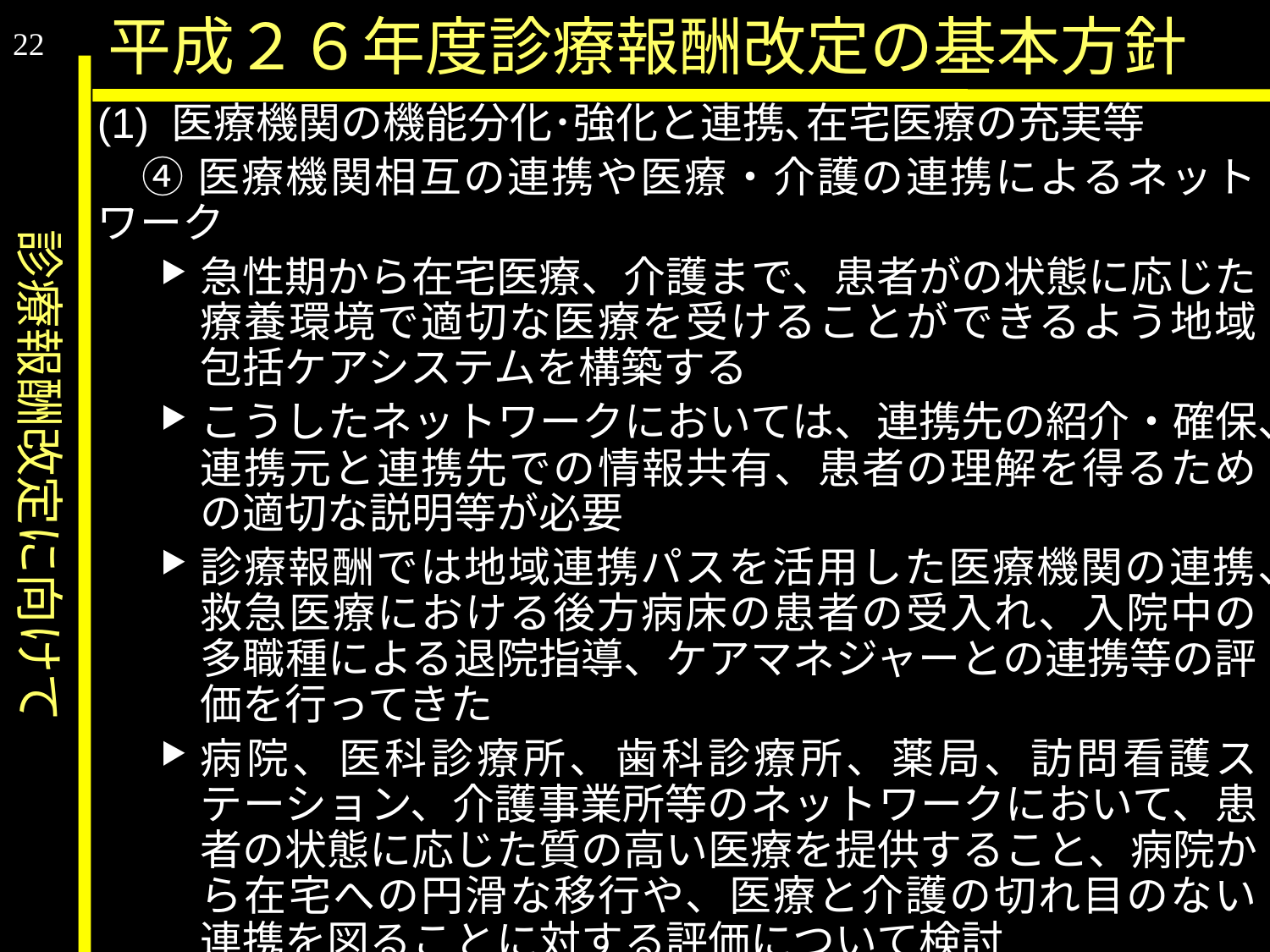

診療報酬改定に向けて
平成２６年度診療報酬改定の基本方針
22

(1) 医療機関の機能分化･強化と連携､在宅医療の充実等
　④ 医療機関相互の連携や医療・介護の連携によるネットワーク
急性期から在宅医療、介護まで、患者がの状態に応じた療養環境で適切な医療を受けることができるよう地域包括ケアシステムを構築する
こうしたネットワークにおいては、連携先の紹介・確保、連携元と連携先での情報共有、患者の理解を得るための適切な説明等が必要
診療報酬では地域連携パスを活用した医療機関の連携、救急医療における後方病床の患者の受入れ、入院中の多職種による退院指導、ケアマネジャーとの連携等の評価を行ってきた
病院、医科診療所、歯科診療所、薬局、訪問看護ステーション、介護事業所等のネットワークにおいて、患者の状態に応じた質の高い医療を提供すること、病院から在宅への円滑な移行や、医療と介護の切れ目のない連携を図ることに対する評価について検討